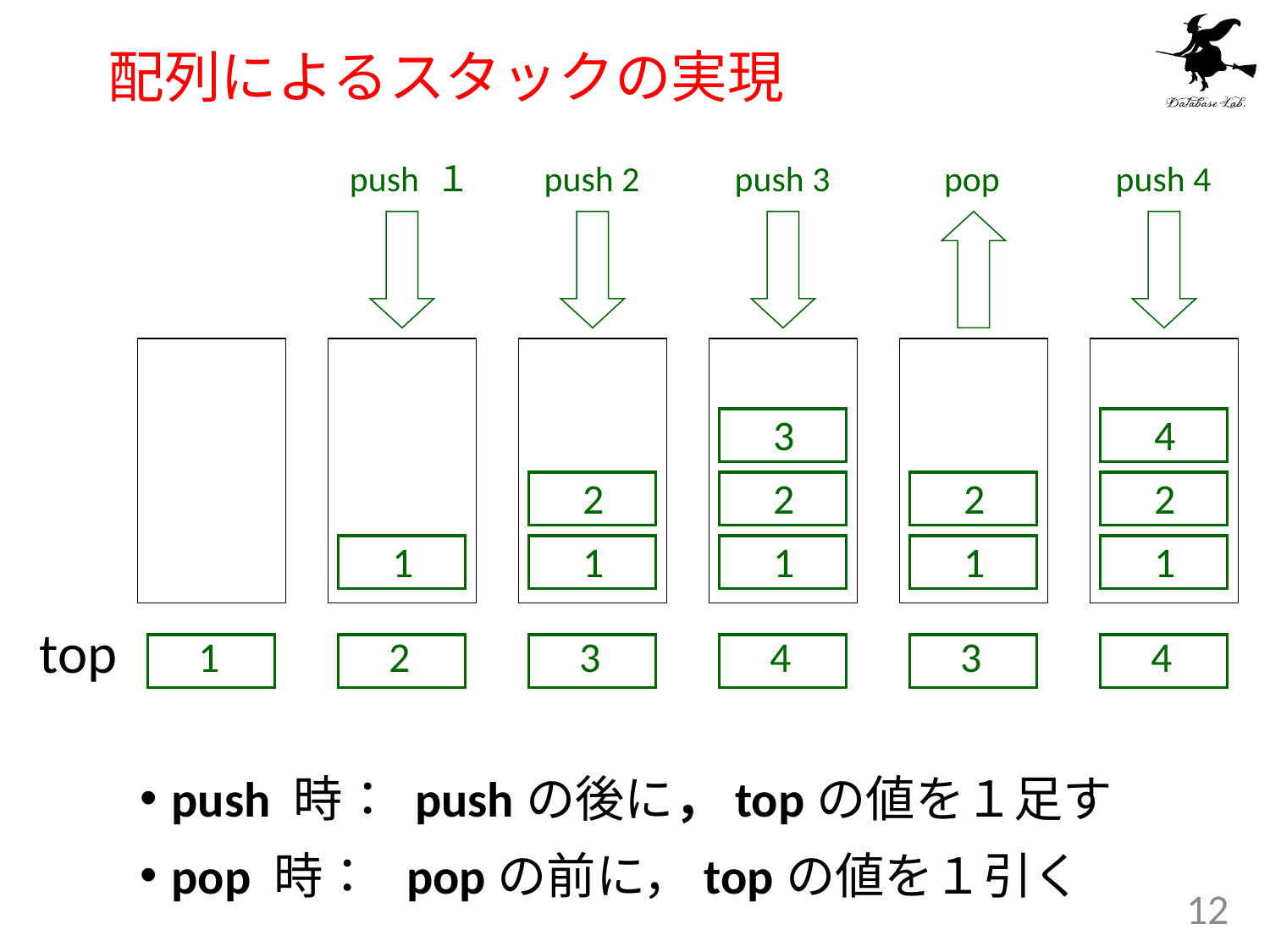

# 配列によるスタックの実現
push １
push 2
push 3
pop
push 4

3
4

2
2
2
2

1
1
1
1
1

top
1
2
3
4
3
4

push 時： pushの後に，topの値を１足す
pop 時：  popの前に，topの値を１引く
12